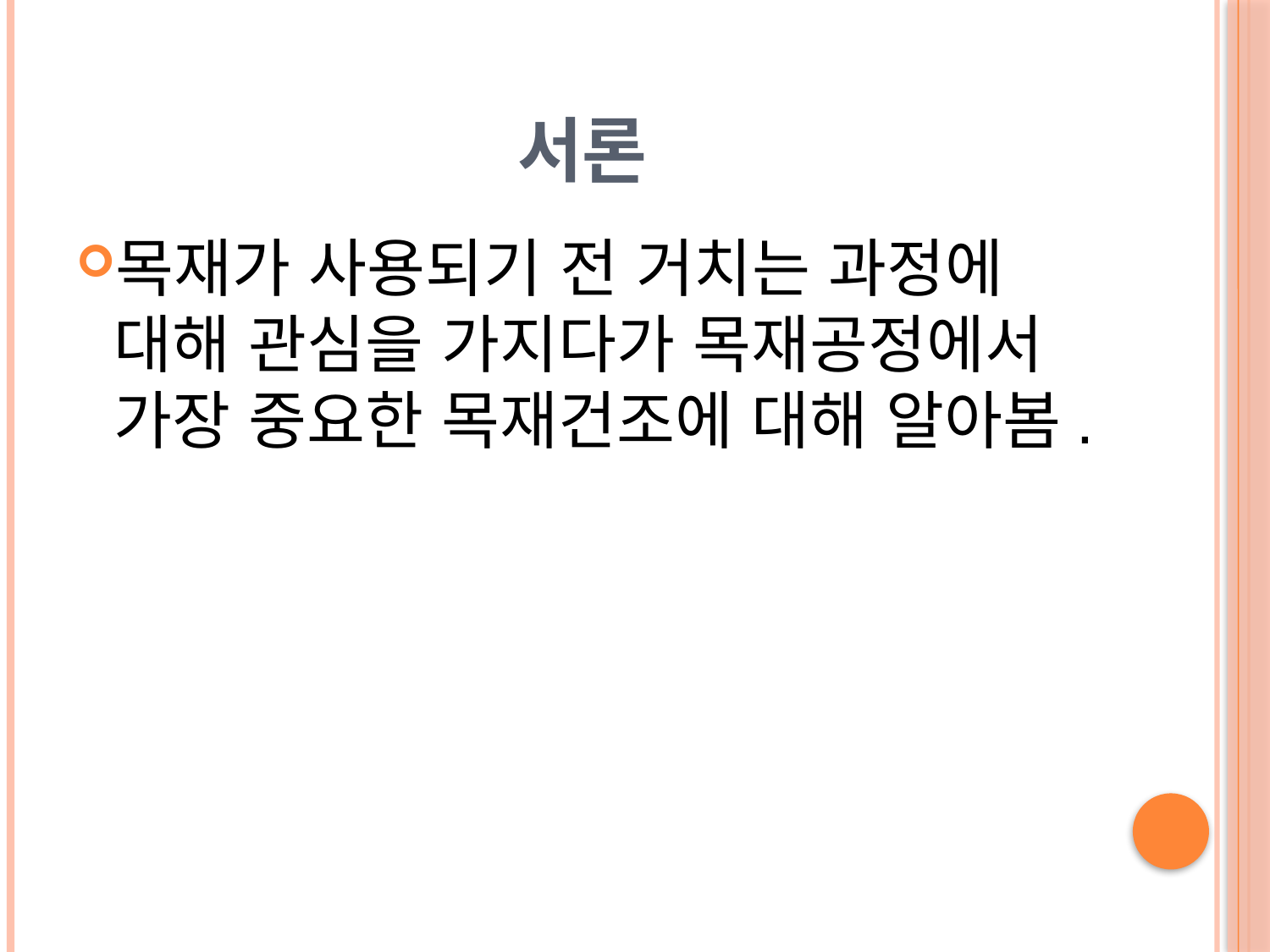

# 서론
목재가 사용되기 전 거치는 과정에 대해 관심을 가지다가 목재공정에서 가장 중요한 목재건조에 대해 알아봄.